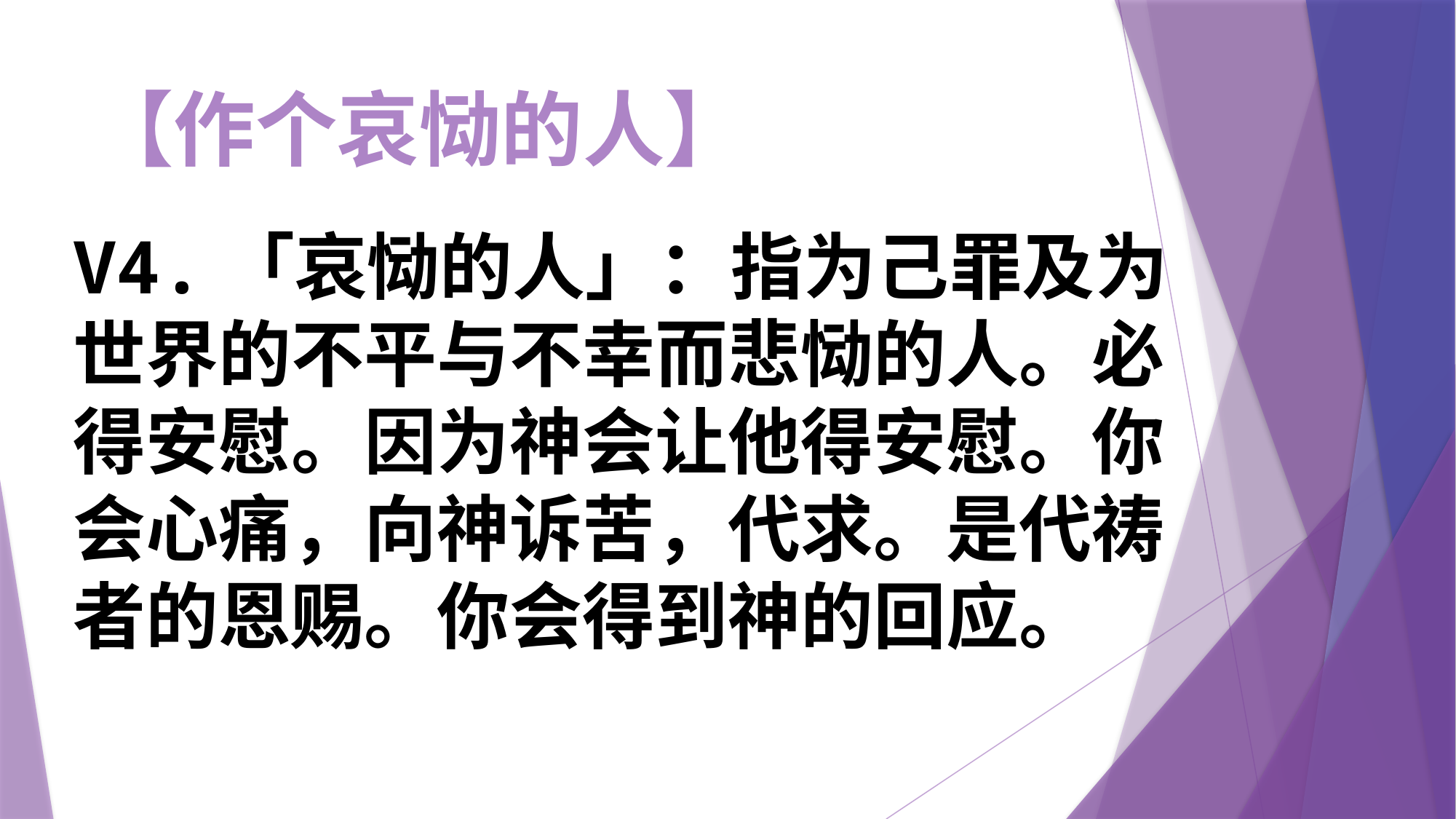

# 【作个哀恸的人】
V4.「哀恸的人」：指为己罪及为世界的不平与不幸而悲恸的人。必得安慰。因为神会让他得安慰。你会心痛，向神诉苦，代求。是代祷者的恩赐。你会得到神的回应。